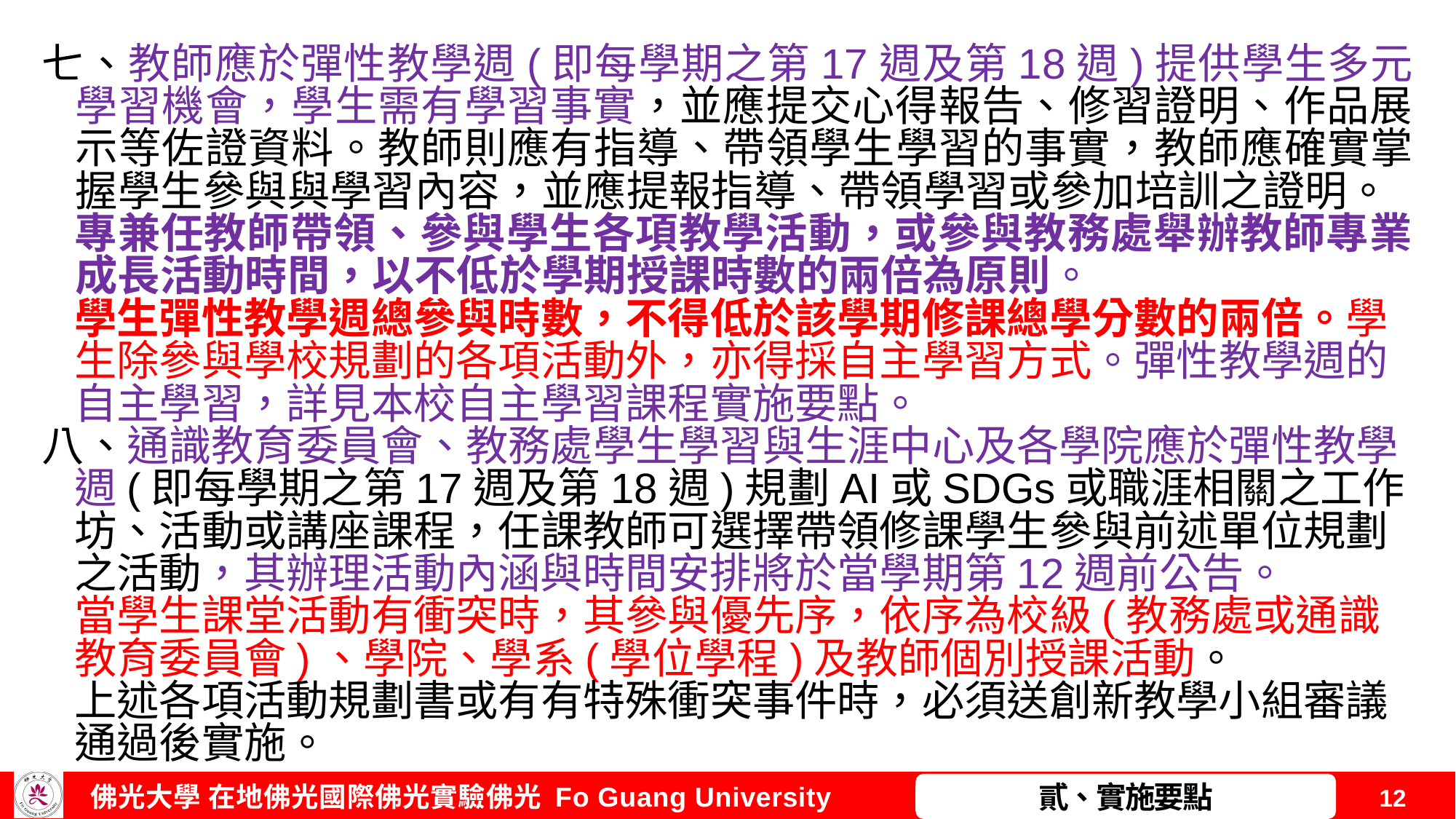

七、教師應於彈性教學週(即每學期之第17週及第18週)提供學生多元學習機會，學生需有學習事實，並應提交心得報告、修習證明、作品展示等佐證資料。教師則應有指導、帶領學生學習的事實，教師應確實掌握學生參與與學習內容，並應提報指導、帶領學習或參加培訓之證明。
專兼任教師帶領、參與學生各項教學活動，或參與教務處舉辦教師專業成長活動時間，以不低於學期授課時數的兩倍為原則。
學生彈性教學週總參與時數，不得低於該學期修課總學分數的兩倍。學生除參與學校規劃的各項活動外，亦得採自主學習方式。彈性教學週的自主學習，詳見本校自主學習課程實施要點。
八、通識教育委員會、教務處學生學習與生涯中心及各學院應於彈性教學週(即每學期之第17週及第18週)規劃AI或SDGs或職涯相關之工作坊、活動或講座課程，任課教師可選擇帶領修課學生參與前述單位規劃之活動，其辦理活動內涵與時間安排將於當學期第12週前公告。
當學生課堂活動有衝突時，其參與優先序，依序為校級(教務處或通識教育委員會)、學院、學系(學位學程)及教師個別授課活動。
上述各項活動規劃書或有有特殊衝突事件時，必須送創新教學小組審議通過後實施。